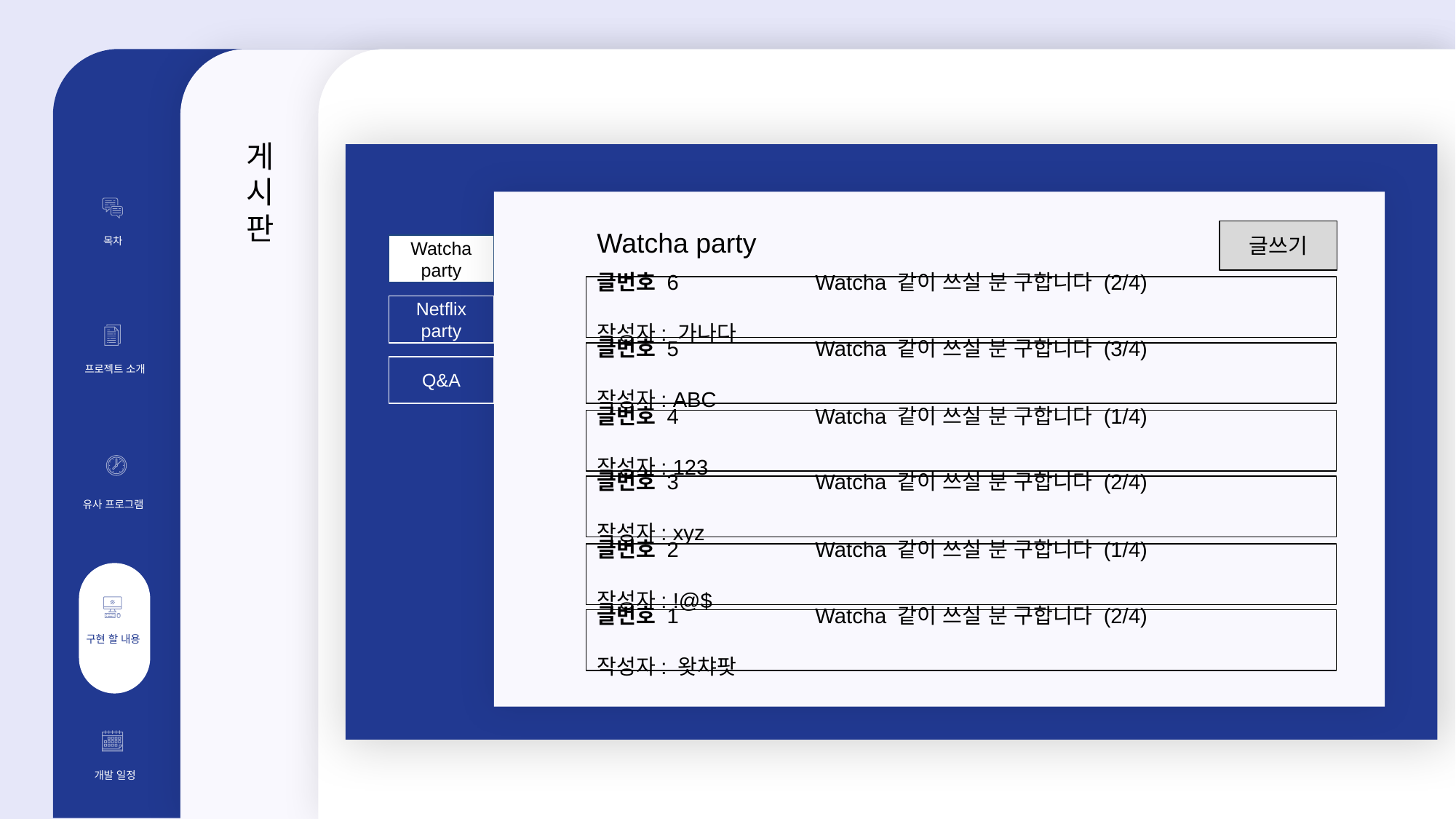

### Chart

| Category |
|---|
게시판

Watcha party
글쓰기
목차
Watcha party
글번호 6		Watcha 같이 쓰실 분 구합니다 (2/4)
작성자: 가나다
Netflix
party

글번호 5		Watcha 같이 쓰실 분 구합니다 (3/4)
작성자: ABC
프로젝트 소개
프로젝트
소개
Q&A
글번호 4		Watcha 같이 쓰실 분 구합니다 (1/4)
작성자: 123

글번호 3		Watcha 같이 쓰실 분 구합니다 (2/4)
작성자: xyz
유사 프로그램
글번호 2		Watcha 같이 쓰실 분 구합니다 (1/4)
작성자: !@$

글번호 1		Watcha 같이 쓰실 분 구합니다 (2/4)
작성자: 왓챠팟
구현 할 내용

개발 일정